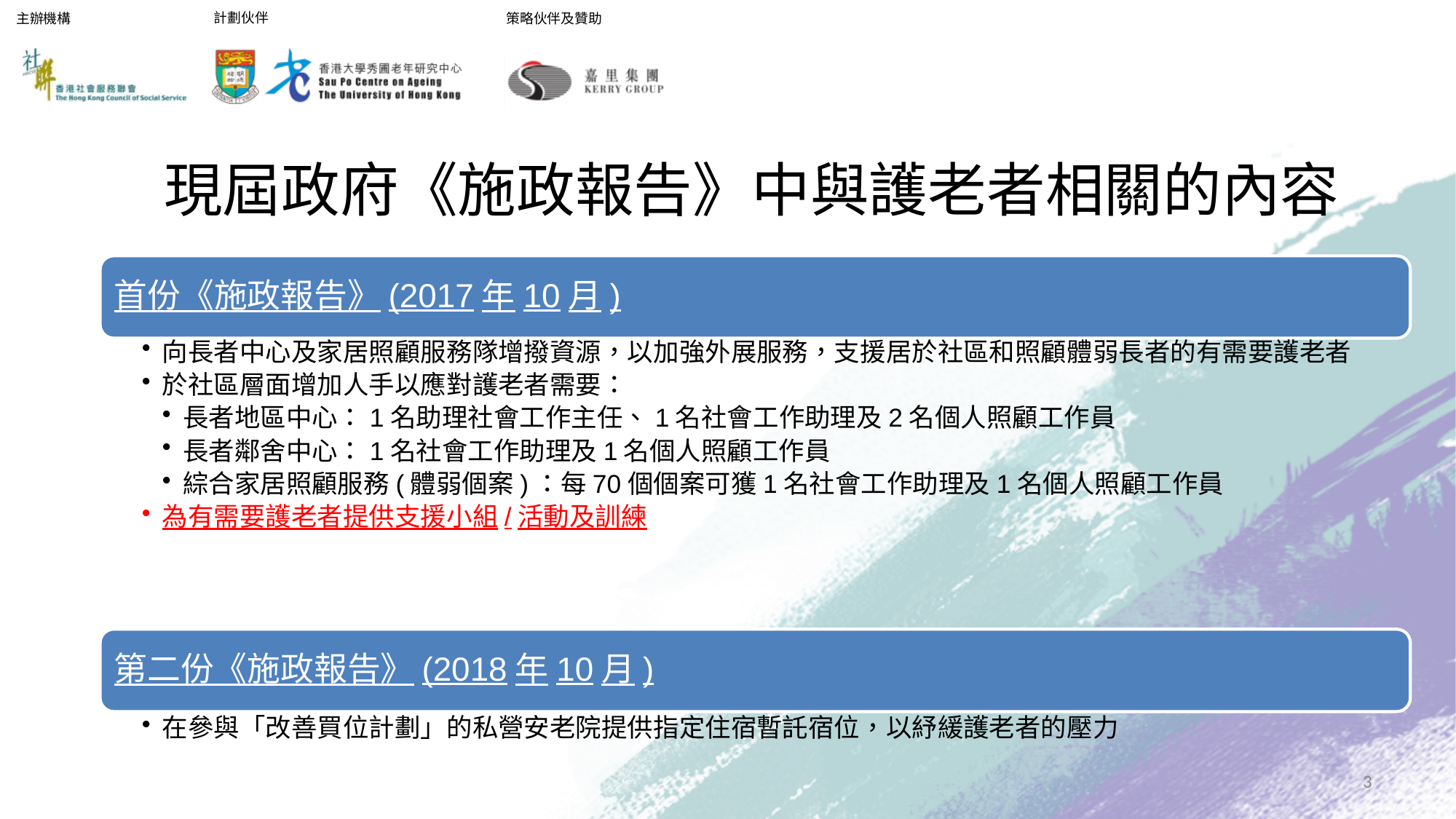

# 現屆政府《施政報告》中與護老者相關的內容
首份《施政報告》(2017年10月)
向長者中心及家居照顧服務隊增撥資源，以加強外展服務，支援居於社區和照顧體弱長者的有需要護老者
於社區層面增加人手以應對護老者需要：
長者地區中心：1名助理社會工作主任、1名社會工作助理及2名個人照顧工作員
長者鄰舍中心：1名社會工作助理及1名個人照顧工作員
綜合家居照顧服務(體弱個案)：每70個個案可獲1名社會工作助理及1名個人照顧工作員
為有需要護老者提供支援小組/活動及訓練
第二份《施政報告》(2018年10月)
在參與「改善買位計劃」的私營安老院提供指定住宿暫託宿位，以紓緩護老者的壓力
3